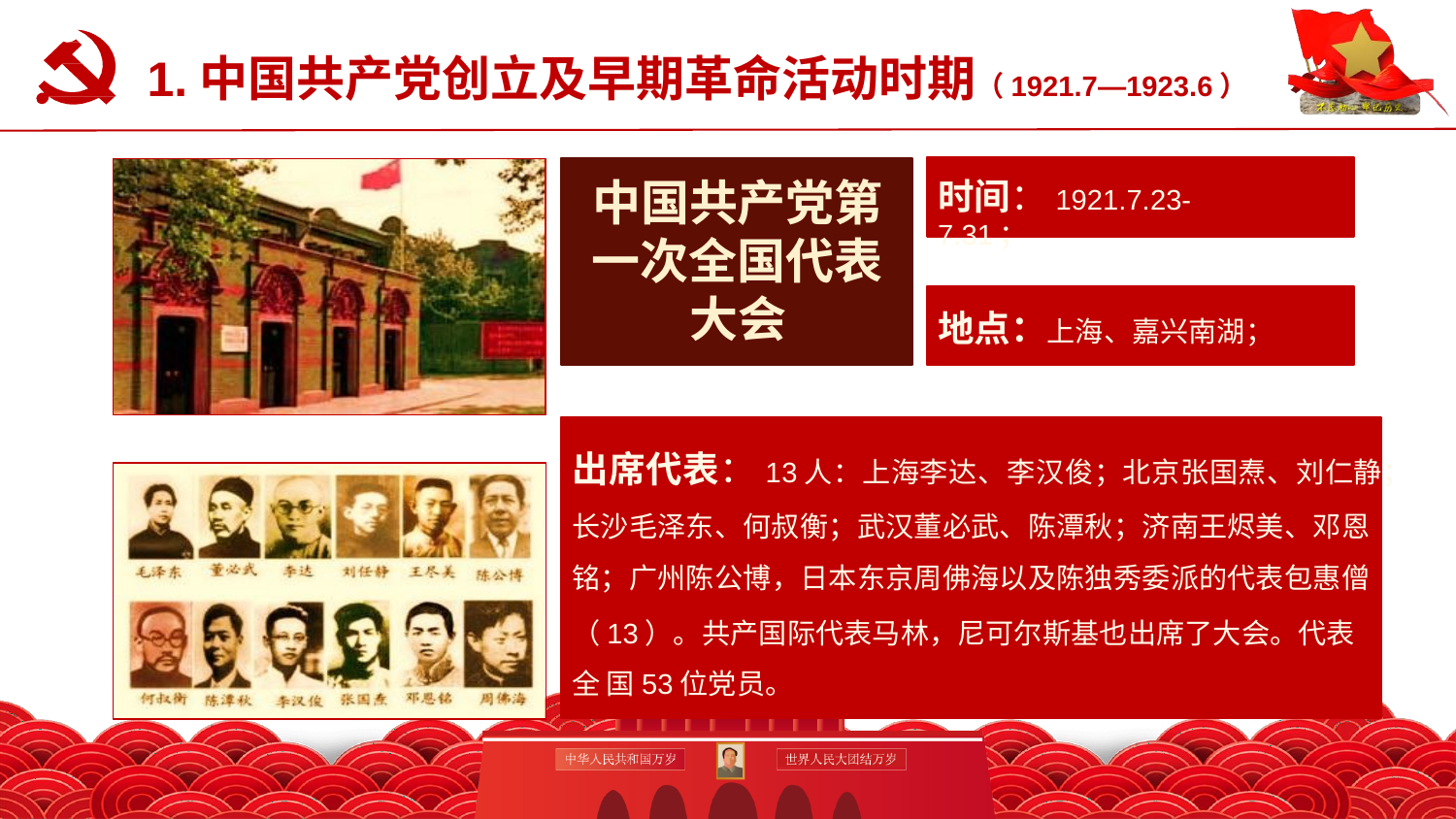

# 1.中国共产党创立及早期革命活动时期（1921.7—1923.6）
认真学习党史新中国史

中国共产党第 一次全国代表 大会
时间：1921.7.23-7.31；

地点：上海、嘉兴南湖；

出席代表：13人：上海李达、李汉俊；北京张国焘、刘仁静；
长沙毛泽东、何叔衡；武汉董必武、陈潭秋；济南王烬美、邓恩 铭；广州陈公博，日本东京周佛海以及陈独秀委派的代表包惠僧
（13）。共产国际代表马林，尼可尔斯基也出席了大会。代表全 国53位党员。